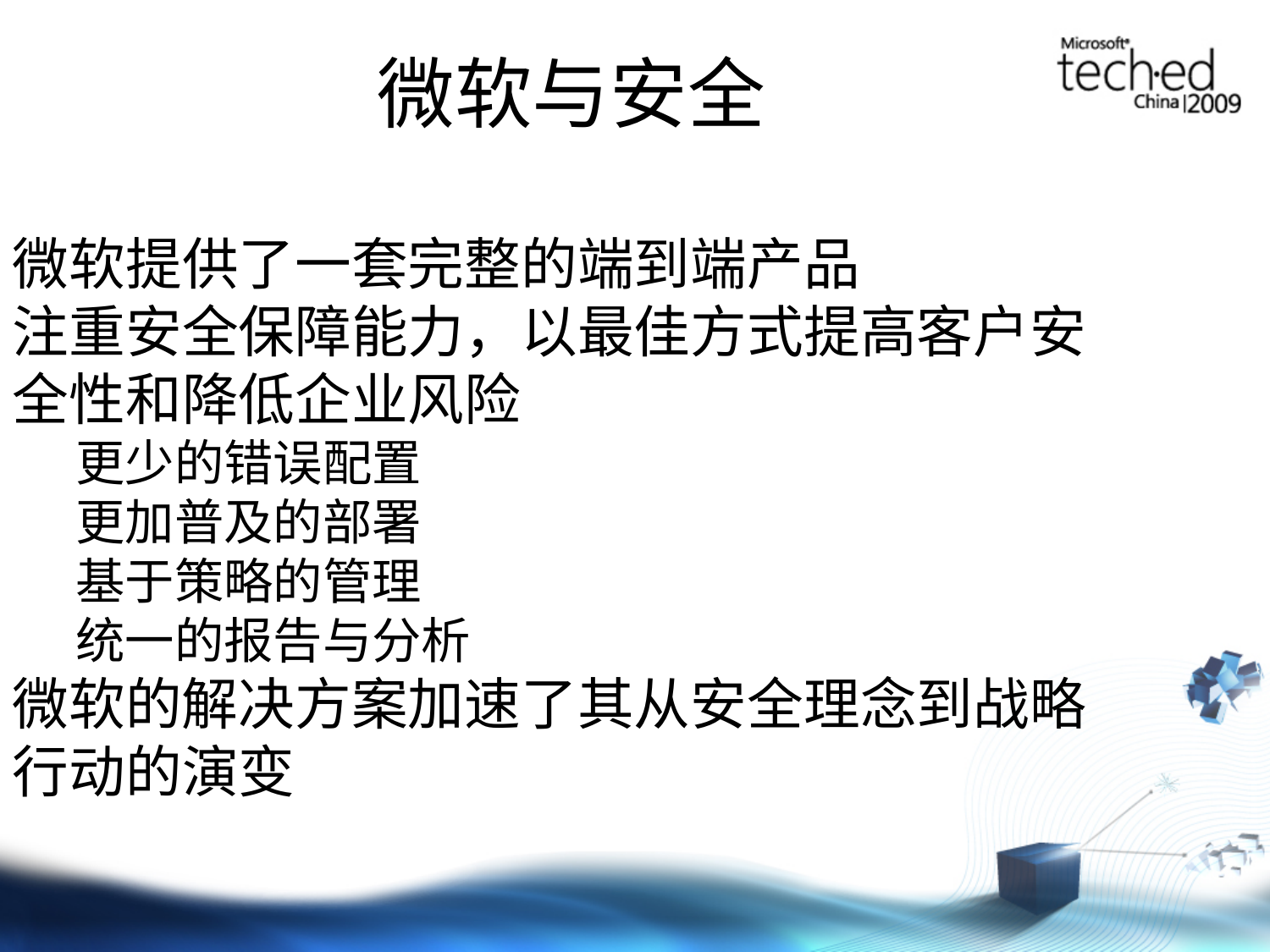

微软与安全
微软提供了一套完整的端到端产品
注重安全保障能力，以最佳方式提高客户安全性和降低企业风险
更少的错误配置
更加普及的部署
基于策略的管理
统一的报告与分析
微软的解决方案加速了其从安全理念到战略行动的演变